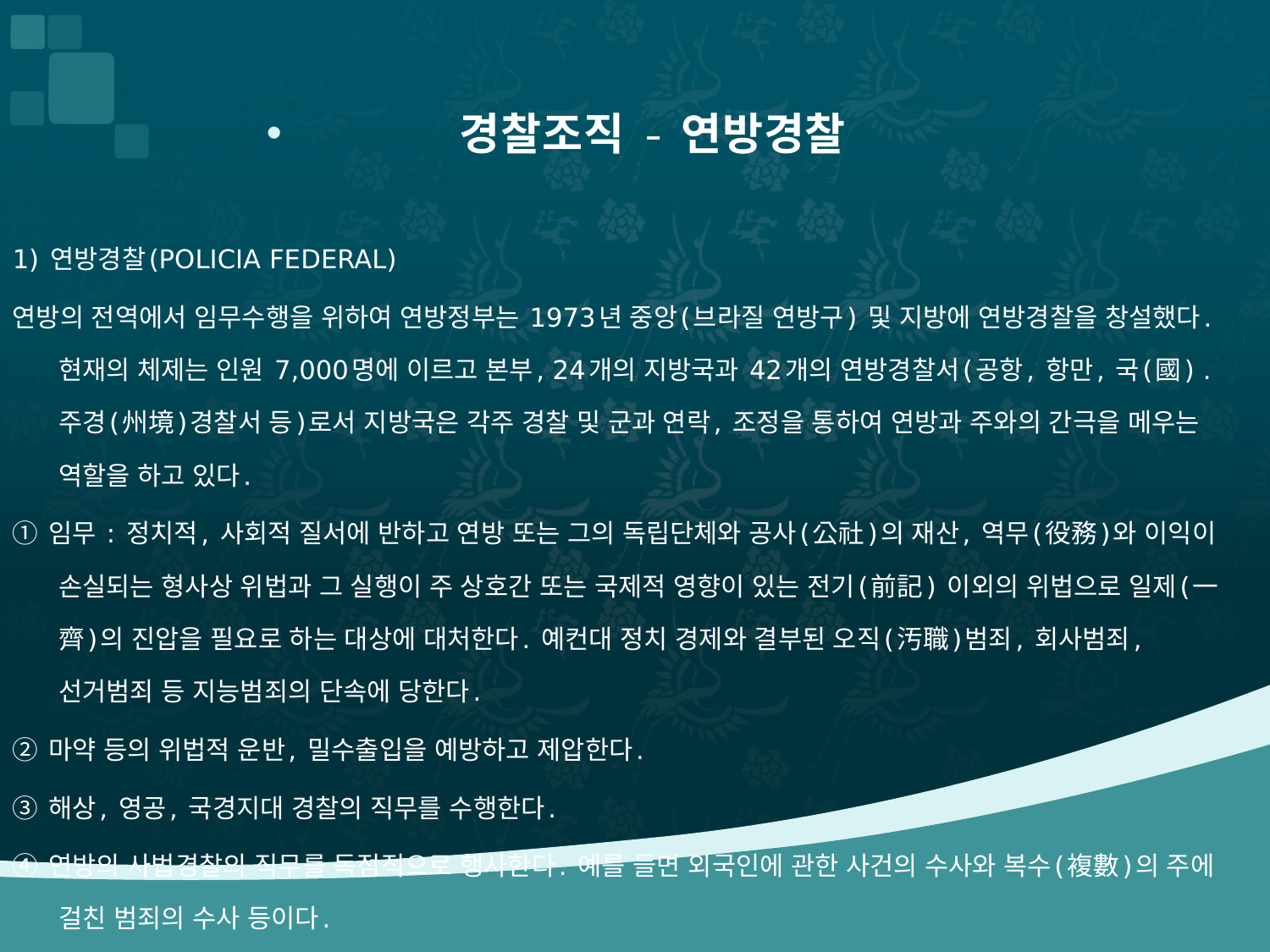

# 경찰조직 - 연방경찰

1) 연방경찰(POLICIA FEDERAL)
연방의 전역에서 임무수행을 위하여 연방정부는 1973년 중앙(브라질 연방구) 및 지방에 연방경찰을 창설했다. 현재의 체제는 인원 7,000명에 이르고 본부, 24개의 지방국과 42개의 연방경찰서(공항, 항만, 국(國) ․ 주경(州境)경찰서 등)로서 지방국은 각주 경찰 및 군과 연락, 조정을 통하여 연방과 주와의 간극을 메우는 역할을 하고 있다.
① 임무 : 정치적, 사회적 질서에 반하고 연방 또는 그의 독립단체와 공사(公社)의 재산, 역무(役務)와 이익이 손실되는 형사상 위법과 그 실행이 주 상호간 또는 국제적 영향이 있는 전기(前記) 이외의 위법으로 일제(一齊)의 진압을 필요로 하는 대상에 대처한다. 예컨대 정치 경제와 결부된 오직(汚職)범죄, 회사범죄, 선거범죄 등 지능범죄의 단속에 당한다.
② 마약 등의 위법적 운반, 밀수출입을 예방하고 제압한다.
③ 해상, 영공, 국경지대 경찰의 직무를 수행한다.
④ 연방의 사법경찰의 직무를 독점적으로 행사한다. 예를 들면 외국인에 관한 사건의 수사와 복수(複數)의 주에 걸친 범죄의 수사 등이다.